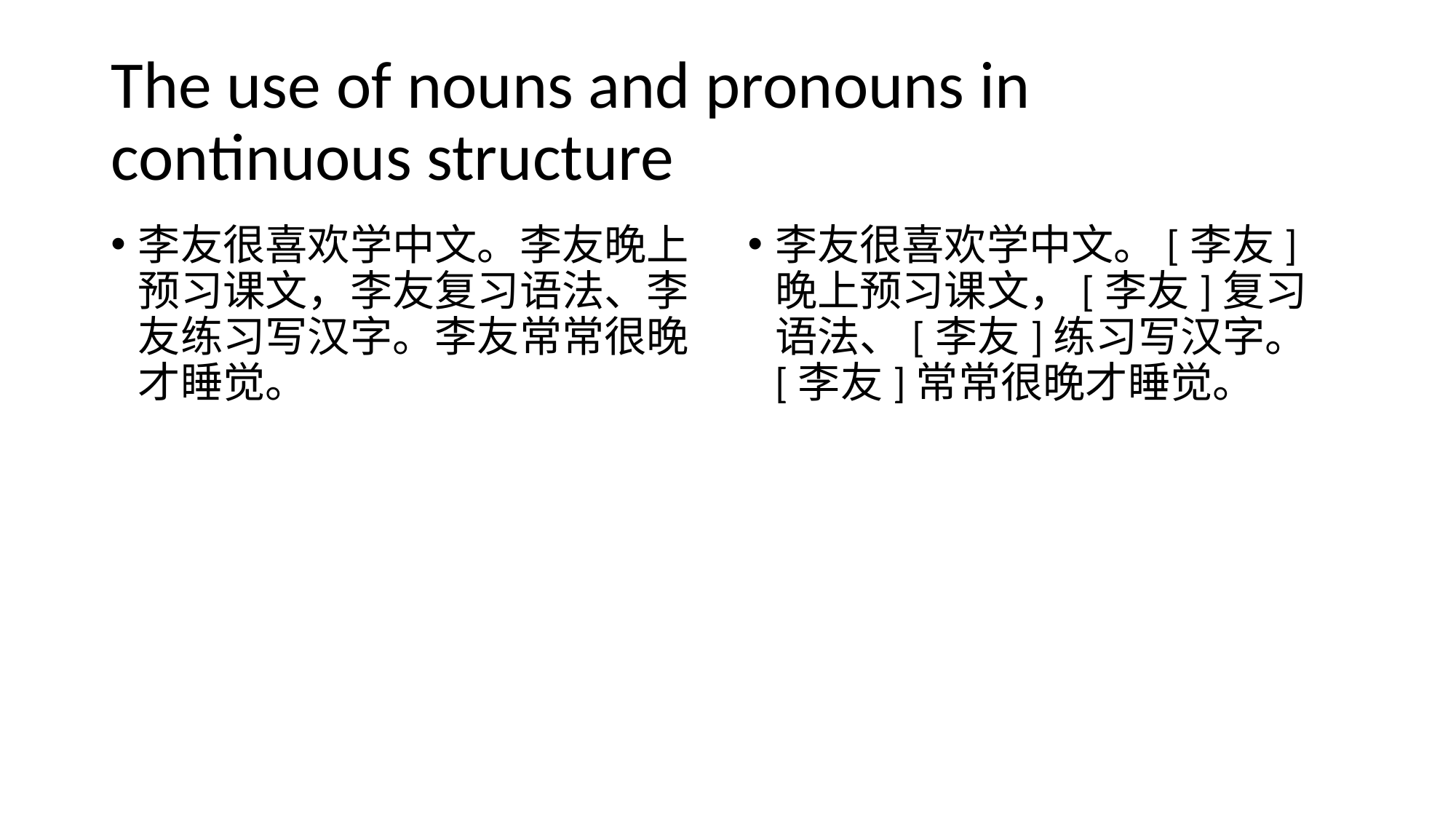

# The use of nouns and pronouns in continuous structure
李友很喜欢学中文。李友晚上预习课文，李友复习语法、李友练习写汉字。李友常常很晚才睡觉。
李友很喜欢学中文。[李友]晚上预习课文，[李友]复习语法、[李友]练习写汉字。[李友]常常很晚才睡觉。